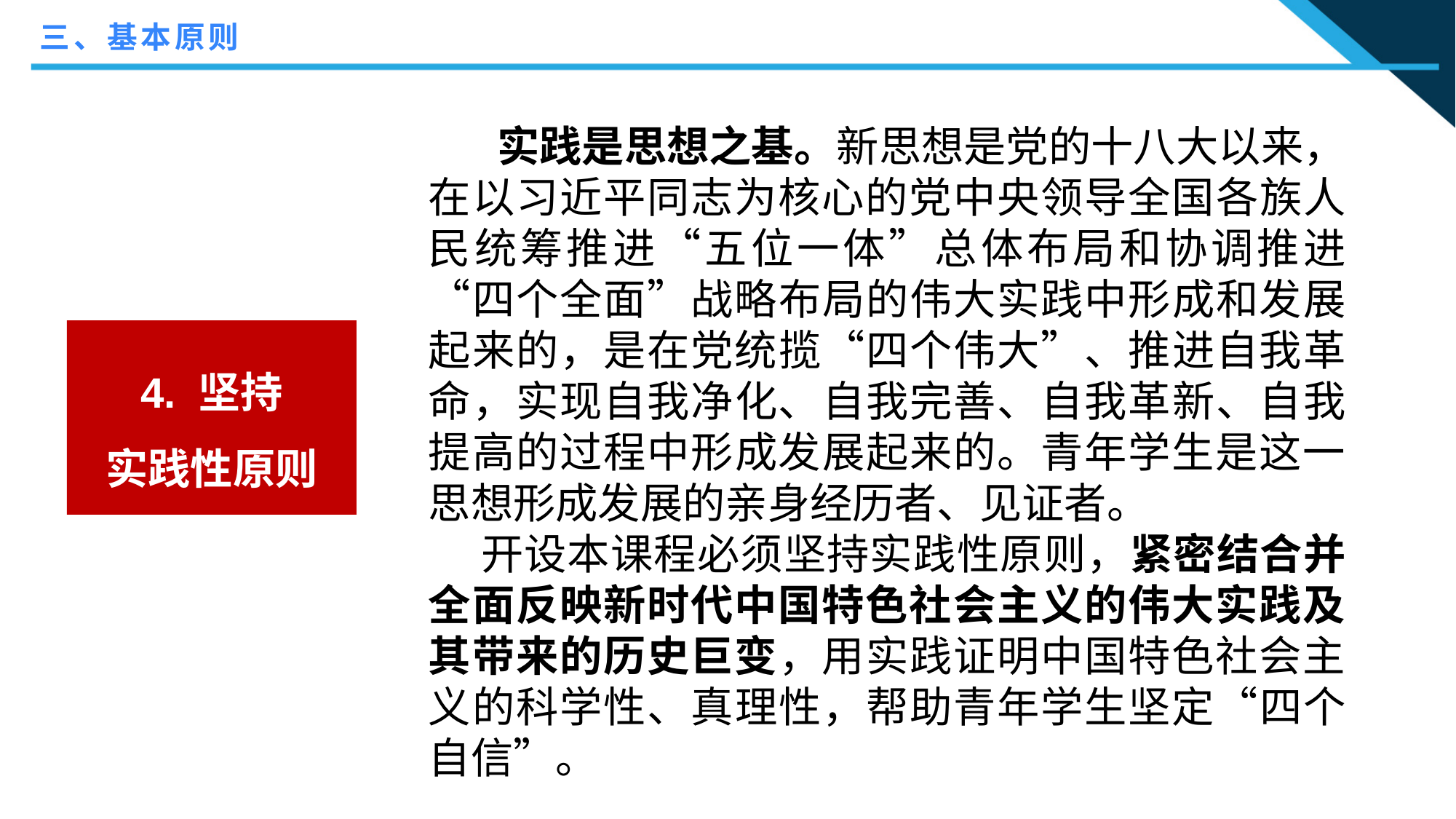

三、基本原则
      实践是思想之基。新思想是党的十八大以来，在以习近平同志为核心的党中央领导全国各族人民统筹推进“五位一体”总体布局和协调推进“四个全面”战略布局的伟大实践中形成和发展起来的，是在党统揽“四个伟大”、推进自我革命，实现自我净化、自我完善、自我革新、自我提高的过程中形成发展起来的。青年学生是这一思想形成发展的亲身经历者、见证者。
    开设本课程必须坚持实践性原则，紧密结合并全面反映新时代中国特色社会主义的伟大实践及其带来的历史巨变，用实践证明中国特色社会主义的科学性、真理性，帮助青年学生坚定“四个自信”。

4. 坚持
实践性原则